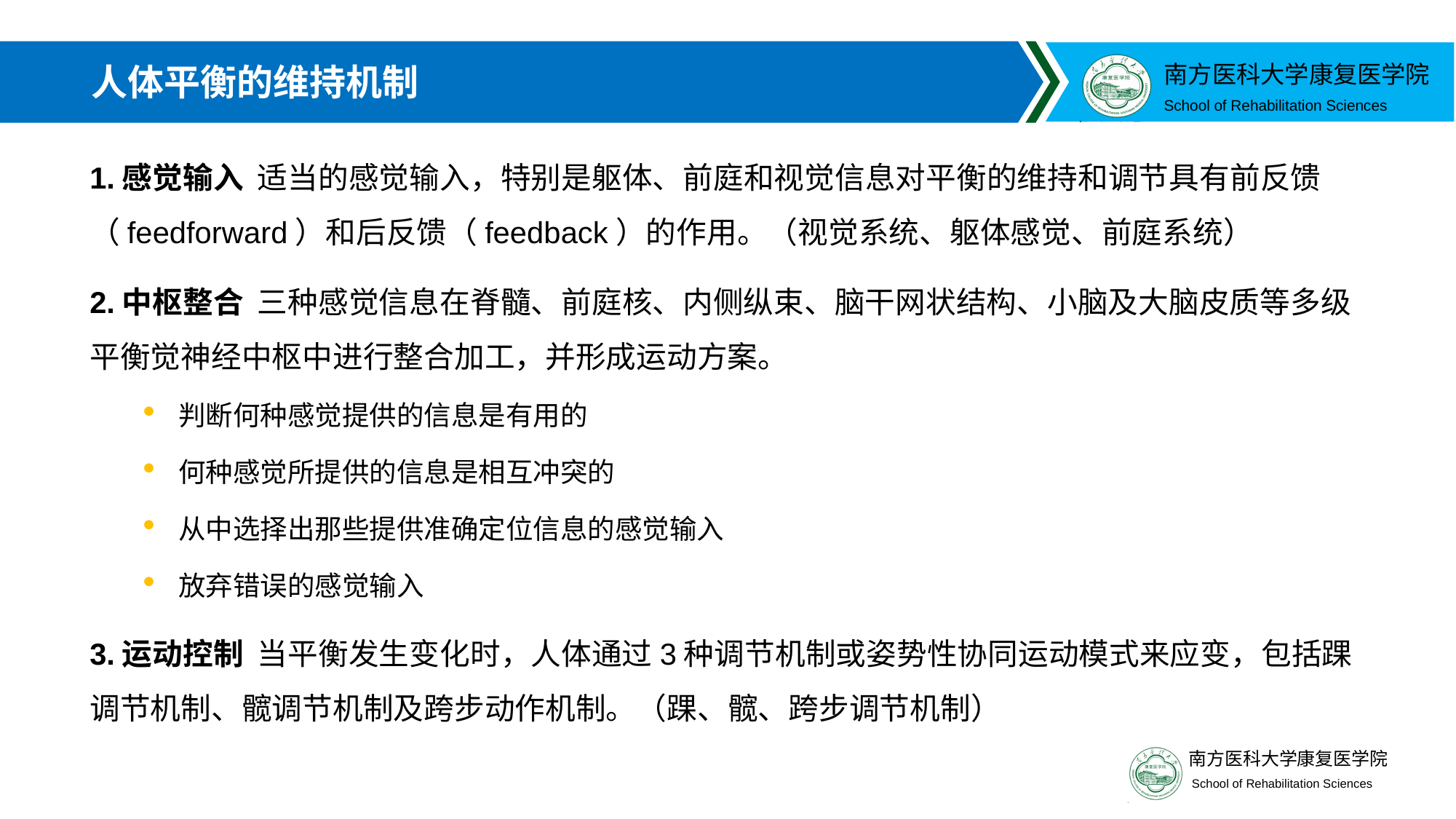

# 人体平衡的维持机制
1.感觉输入  适当的感觉输入，特别是躯体、前庭和视觉信息对平衡的维持和调节具有前反馈（feedforward）和后反馈（feedback）的作用。（视觉系统、躯体感觉、前庭系统）
2.中枢整合  三种感觉信息在脊髓、前庭核、内侧纵束、脑干网状结构、小脑及大脑皮质等多级平衡觉神经中枢中进行整合加工，并形成运动方案。
判断何种感觉提供的信息是有用的
何种感觉所提供的信息是相互冲突的
从中选择出那些提供准确定位信息的感觉输入
放弃错误的感觉输入
3.运动控制  当平衡发生变化时，人体通过3种调节机制或姿势性协同运动模式来应变，包括踝调节机制、髋调节机制及跨步动作机制。（踝、髋、跨步调节机制）